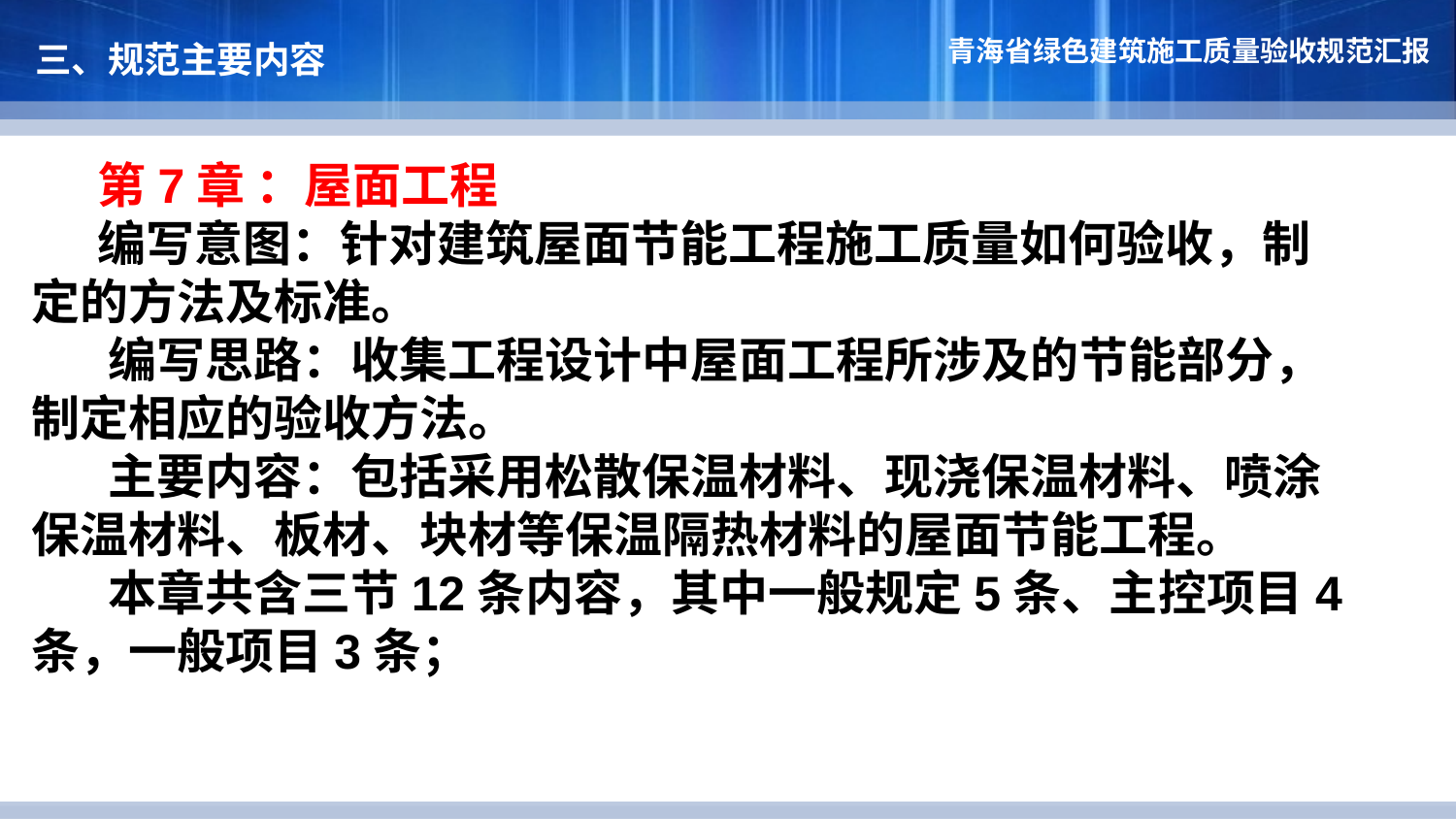

三、规范主要内容
     第7章 ：屋面工程
     编写意图：针对建筑屋面节能工程施工质量如何验收，制定的方法及标准。
      编写思路：收集工程设计中屋面工程所涉及的节能部分，制定相应的验收方法。
      主要内容：包括采用松散保温材料、现浇保温材料、喷涂保温材料、板材、块材等保温隔热材料的屋面节能工程。
      本章共含三节12条内容，其中一般规定5条、主控项目4条，一般项目3条；